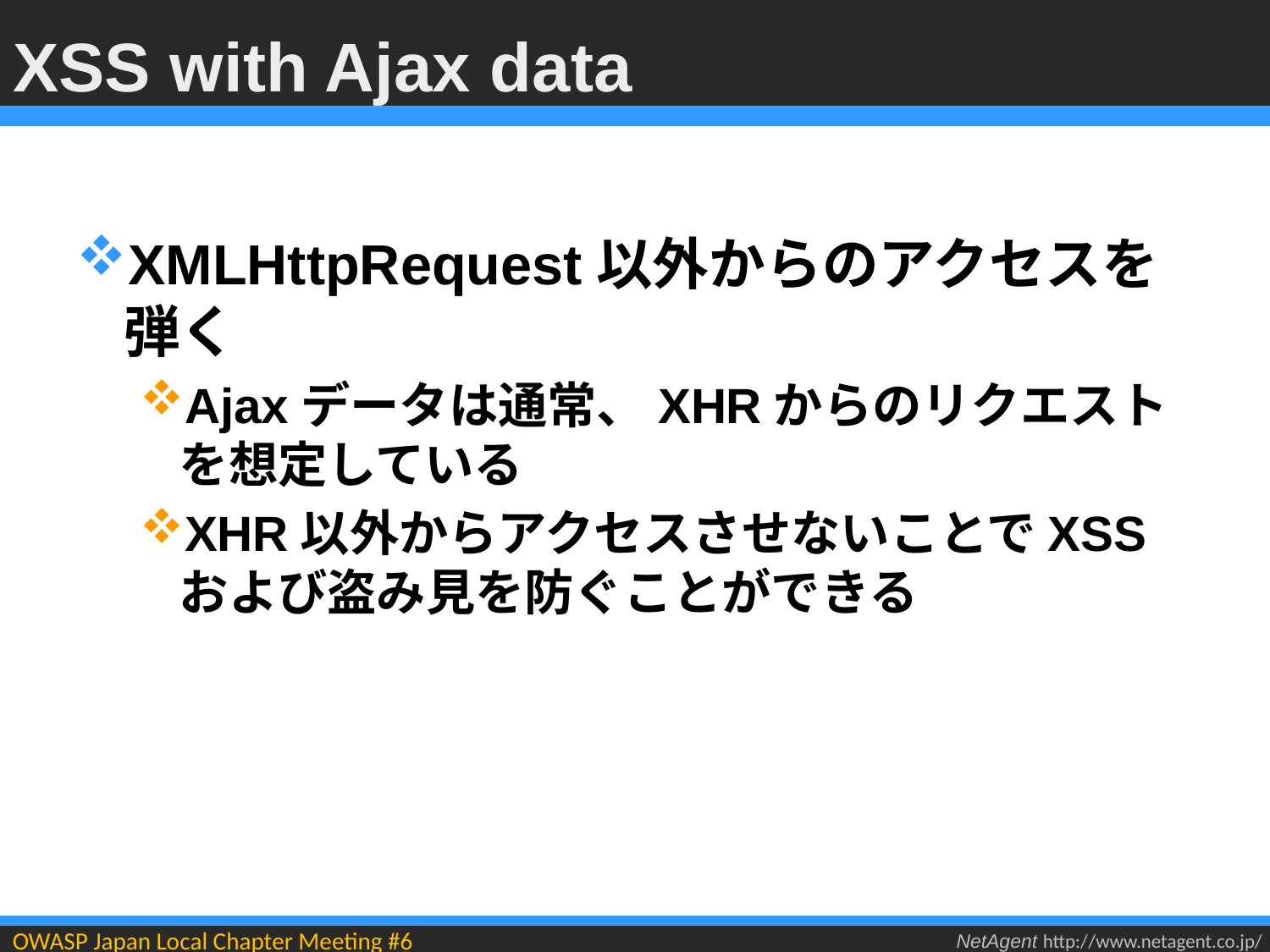

# XSS with Ajax data
XMLHttpRequest以外からのアクセスを弾く
Ajaxデータは通常、XHRからのリクエストを想定している
XHR以外からアクセスさせないことでXSSおよび盗み見を防ぐことができる